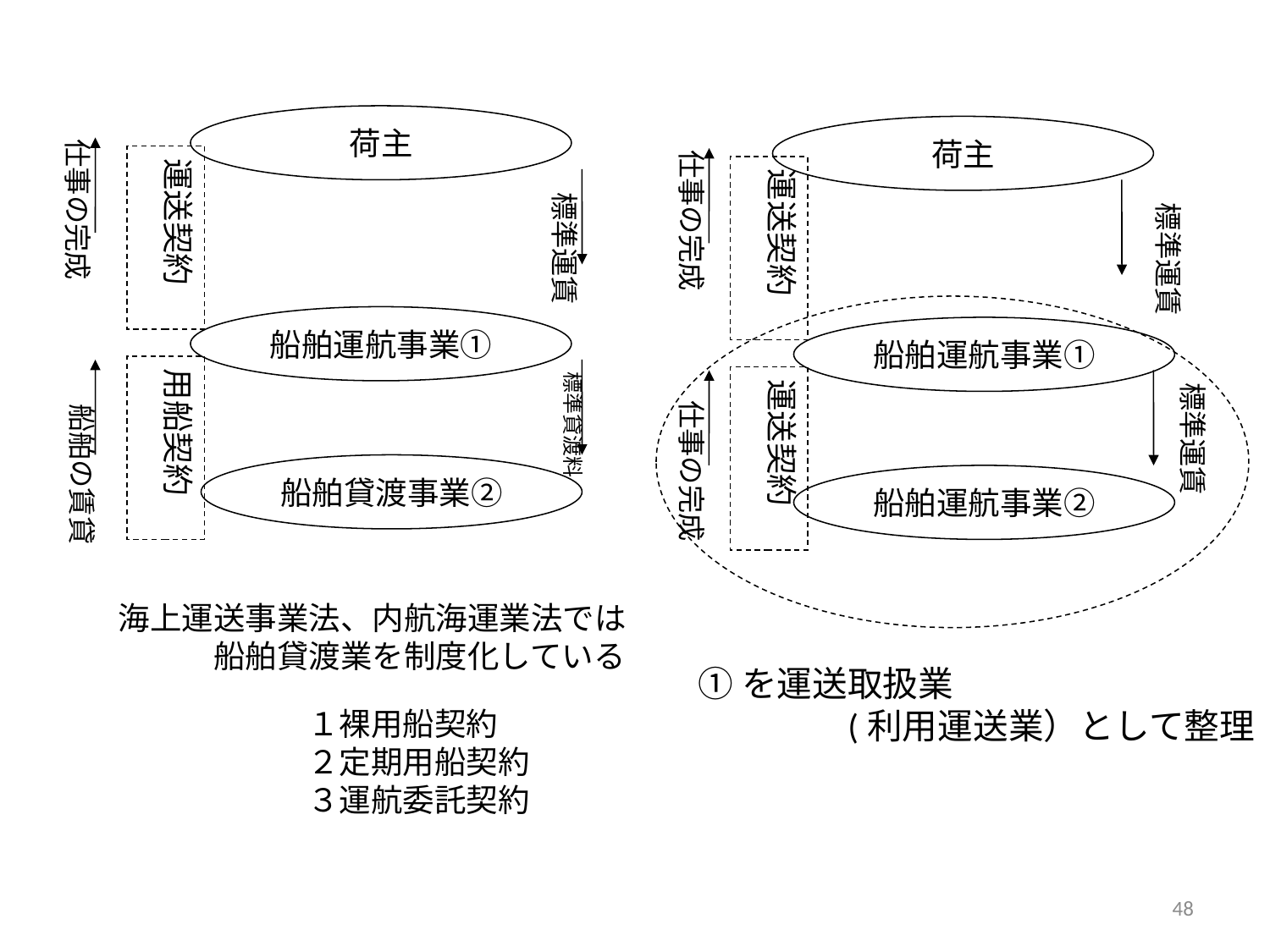

荷主
荷主
仕事の完成

仕事の完成
運送契約

運送契約

標準運賃

標準運賃

船舶運航事業①
船舶運航事業①
用船契約

標準貸渡料

運送契約

標準運賃
仕事の完成
船舶の賃貸
船舶貸渡事業②
船舶運航事業②
海上運送事業法、内航海運業法では
　　　船舶貸渡業を制度化している
①を運送取扱業
　　　　(利用運送業）として整理

１裸用船契約
２定期用船契約
３運航委託契約
48